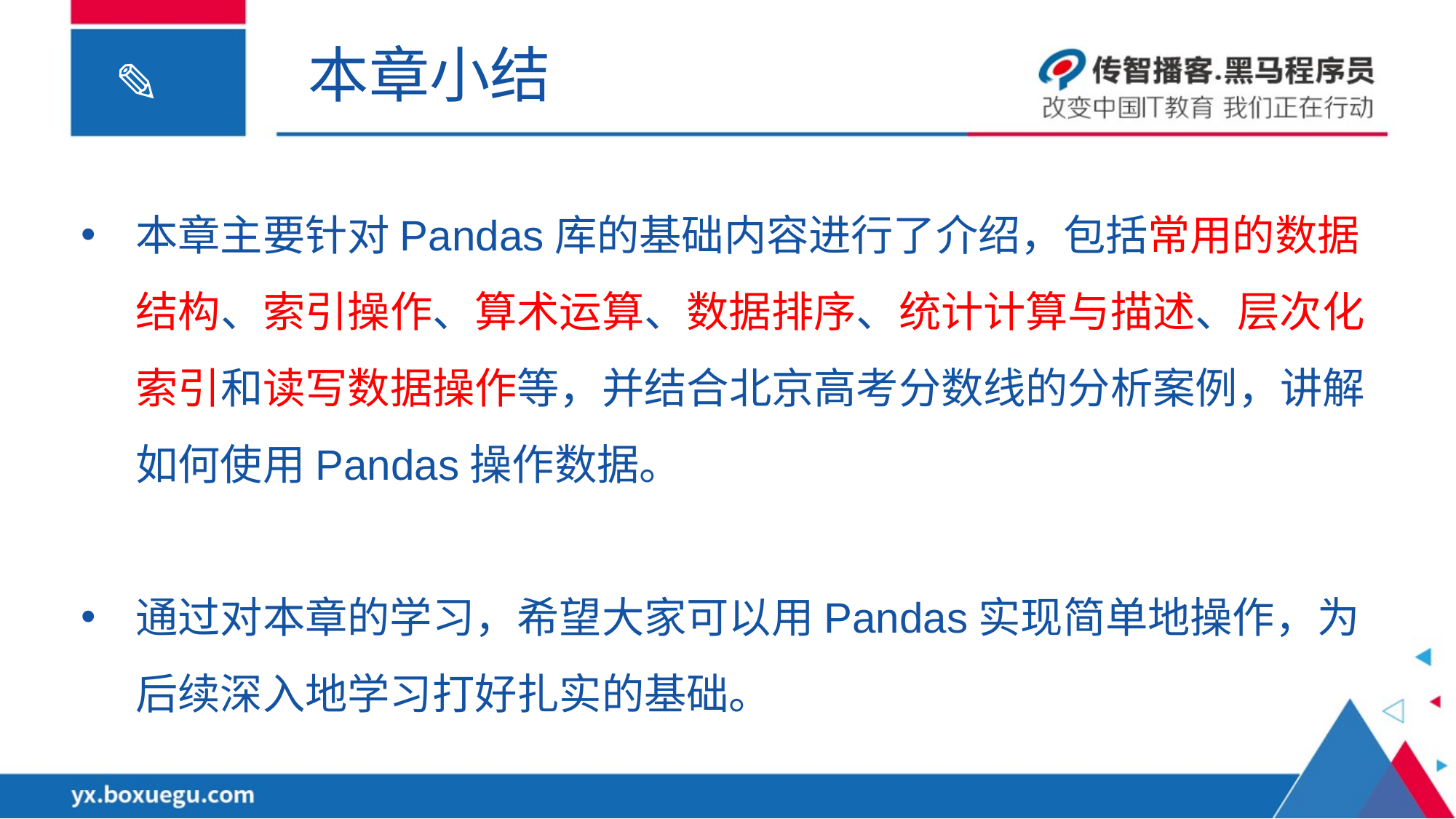

本章小结
本章主要针对Pandas库的基础内容进行了介绍，包括常用的数据结构、索引操作、算术运算、数据排序、统计计算与描述、层次化索引和读写数据操作等，并结合北京高考分数线的分析案例，讲解如何使用Pandas操作数据。

通过对本章的学习，希望大家可以用Pandas实现简单地操作，为后续深入地学习打好扎实的基础。